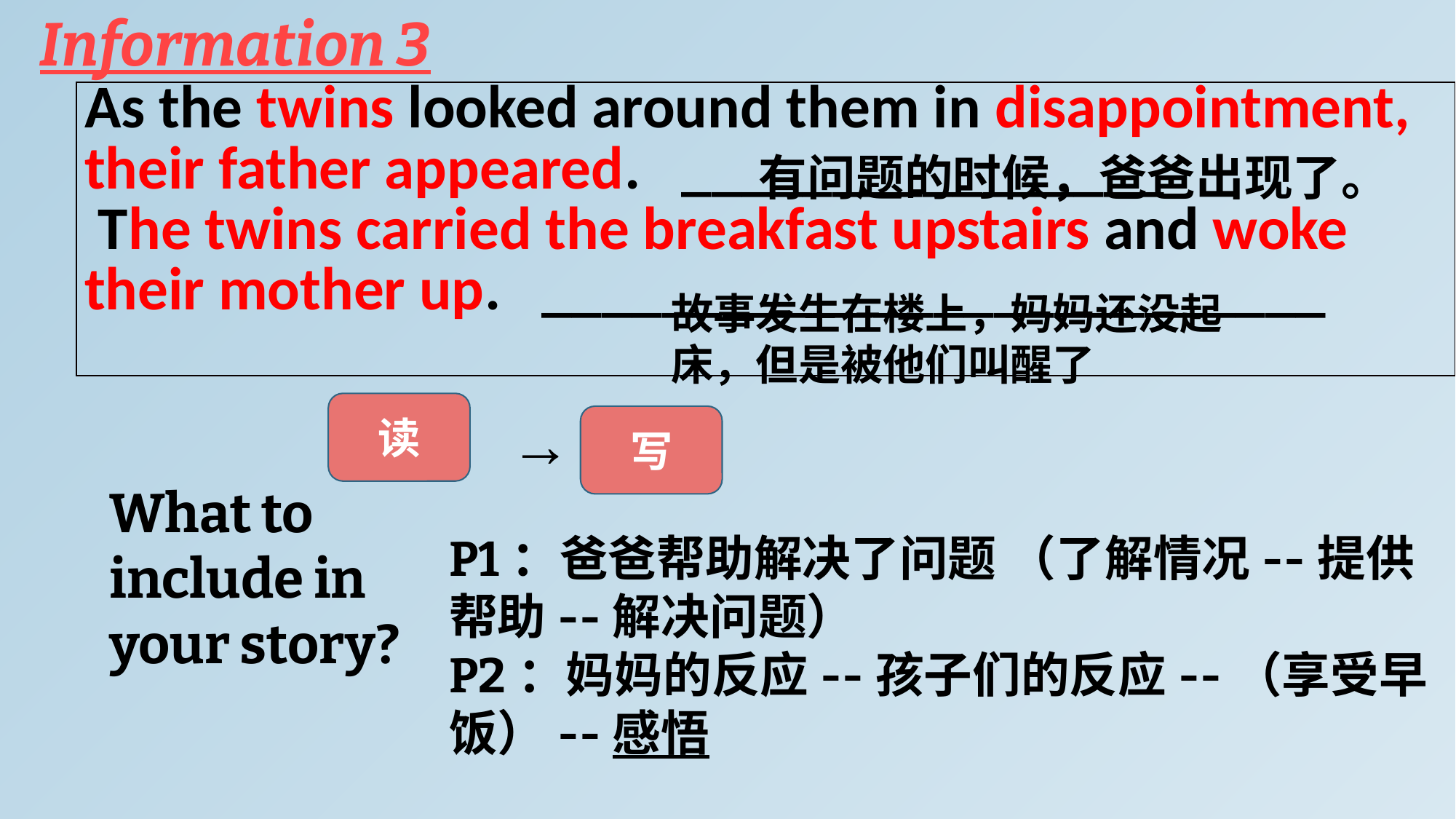

Information 3
| As the twins looked around them in disappointment, their father appeared. \_\_\_\_\_\_\_\_\_\_\_\_\_\_\_\_ The twins carried the breakfast upstairs and woke their mother up. \_\_\_\_\_\_\_\_\_\_\_\_\_\_\_\_\_\_\_\_\_\_\_\_\_\_ |
| --- |
有问题的时候，爸爸出现了。
故事发生在楼上，妈妈还没起床，但是被他们叫醒了
读
→
写
What to include in your story?
P1：爸爸帮助解决了问题 （了解情况--提供帮助--解决问题）
P2：妈妈的反应--孩子们的反应--（享受早饭）--感悟